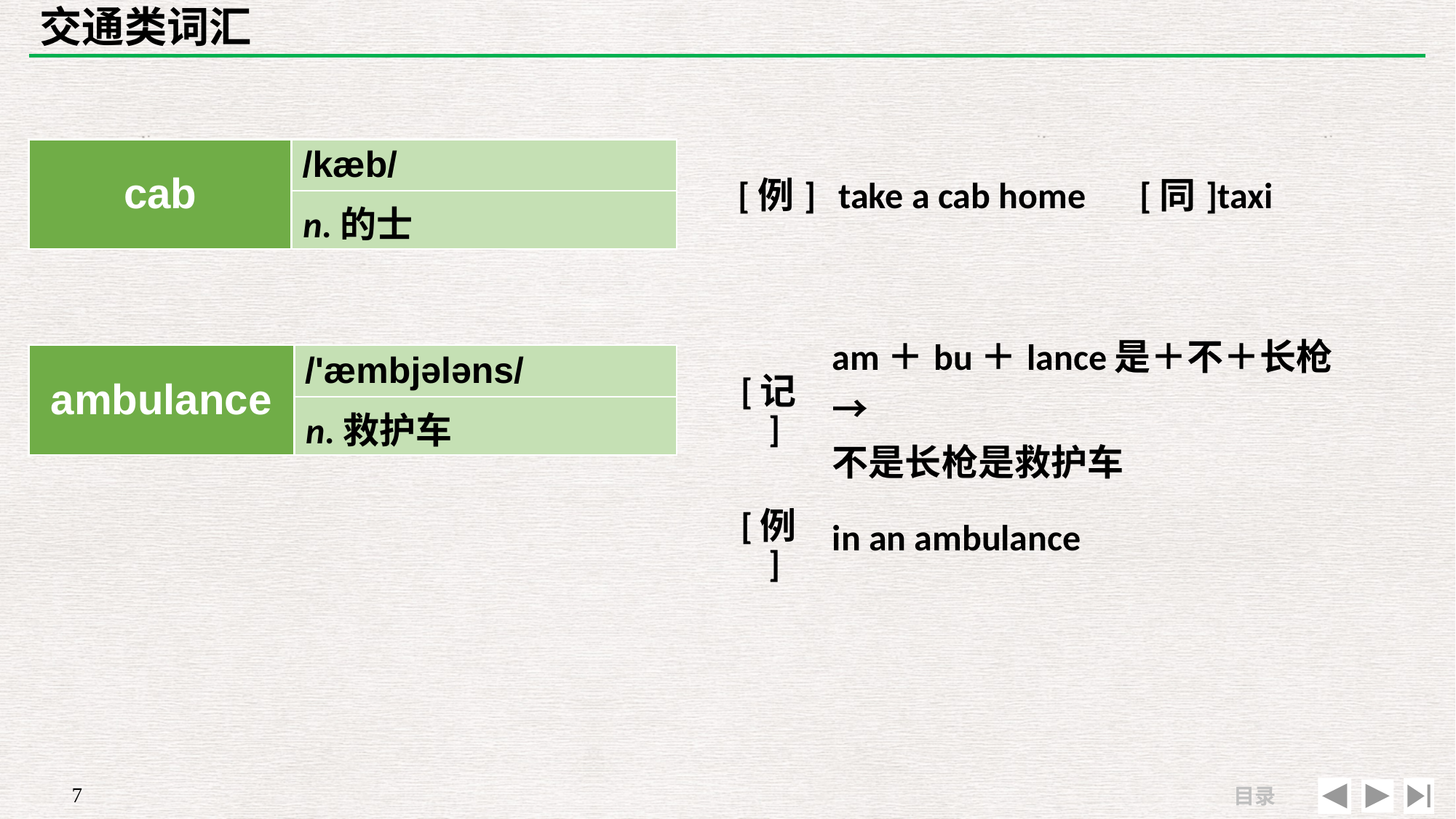

# 交通类词汇

|  |  |
| --- | --- |
| [例] | take a cab home　[同]taxi |
| cab | /kæb/ |
| --- | --- |
|  |  |
n.的士
| [记] | am＋bu＋lance是＋不＋长枪→ 不是长枪是救护车 |
| --- | --- |
| [例] | in an ambulance |
| ambulance | /'æmbjələns/ |
| --- | --- |
|  |  |
n.救护车